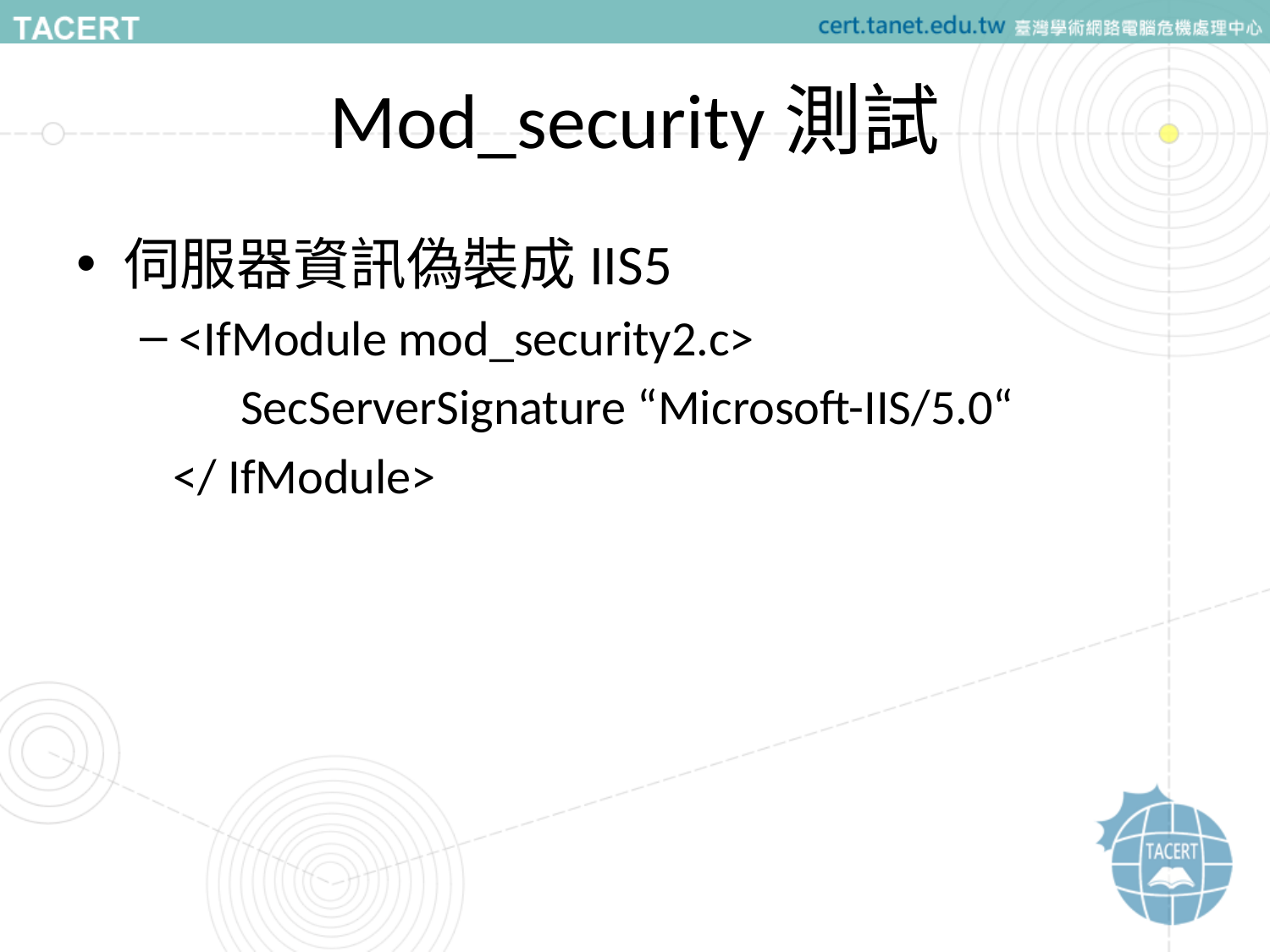

# Mod_security測試
伺服器資訊偽裝成IIS5
<IfModule mod_security2.c>
         SecServerSignature “Microsoft-IIS/5.0“
   </ IfModule>